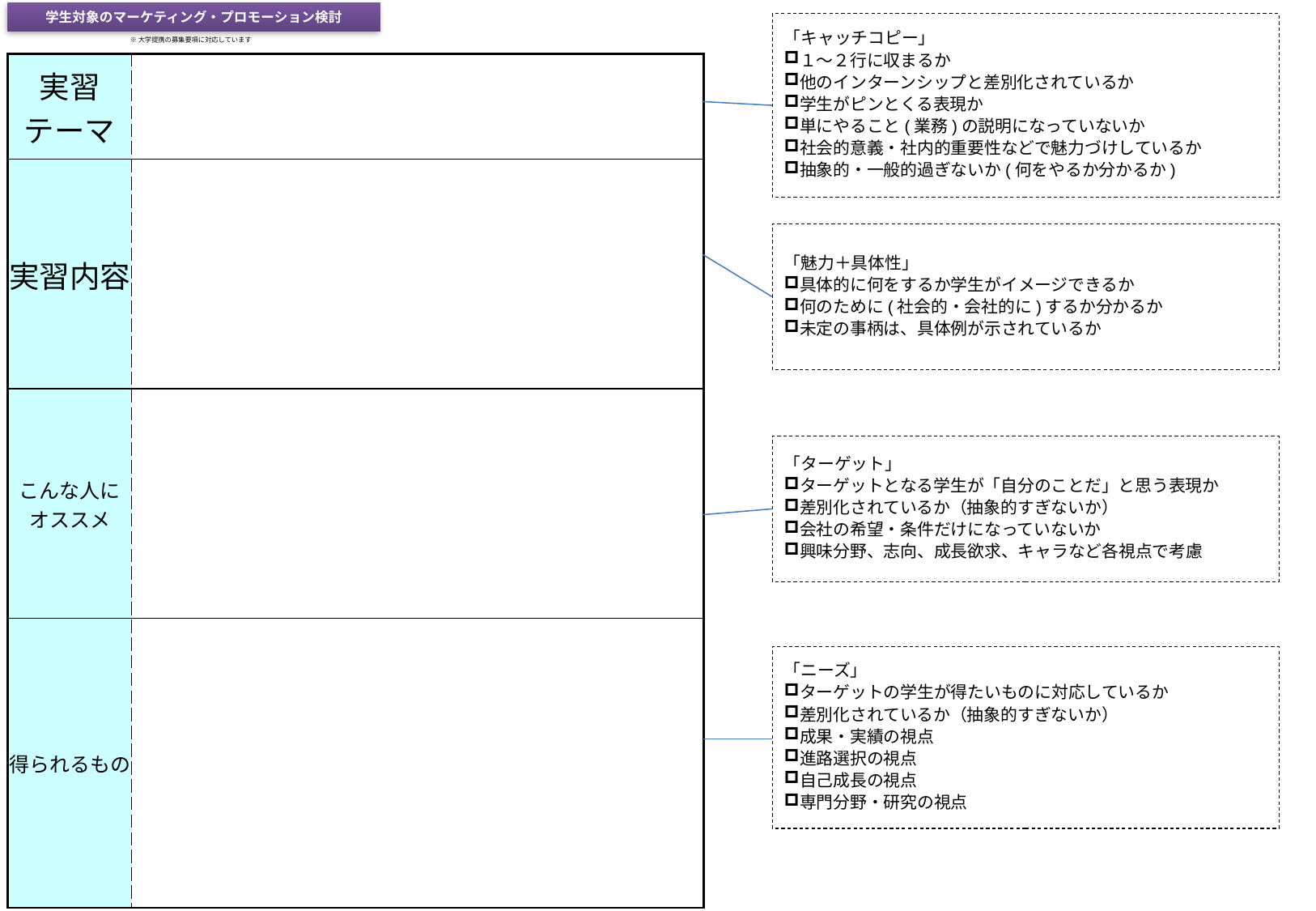

学生対象のマーケティング・プロモーション検討
「キャッチコピー」
１～２行に収まるか
他のインターンシップと差別化されているか
学生がピンとくる表現か
単にやること(業務)の説明になっていないか
社会的意義・社内的重要性などで魅力づけしているか
抽象的・一般的過ぎないか(何をやるか分かるか)
※大学提携の募集要項に対応しています
| 実習 テーマ |  |
| --- | --- |
| 実習内容 |  |
| こんな人に オススメ |  |
| 得られるもの |  |
「魅力＋具体性」
具体的に何をするか学生がイメージできるか
何のために(社会的・会社的に)するか分かるか
未定の事柄は、具体例が示されているか
「ターゲット」
ターゲットとなる学生が「自分のことだ」と思う表現か
差別化されているか（抽象的すぎないか）
会社の希望・条件だけになっていないか
興味分野、志向、成長欲求、キャラなど各視点で考慮
「ニーズ」
ターゲットの学生が得たいものに対応しているか
差別化されているか（抽象的すぎないか）
成果・実績の視点
進路選択の視点
自己成長の視点
専門分野・研究の視点